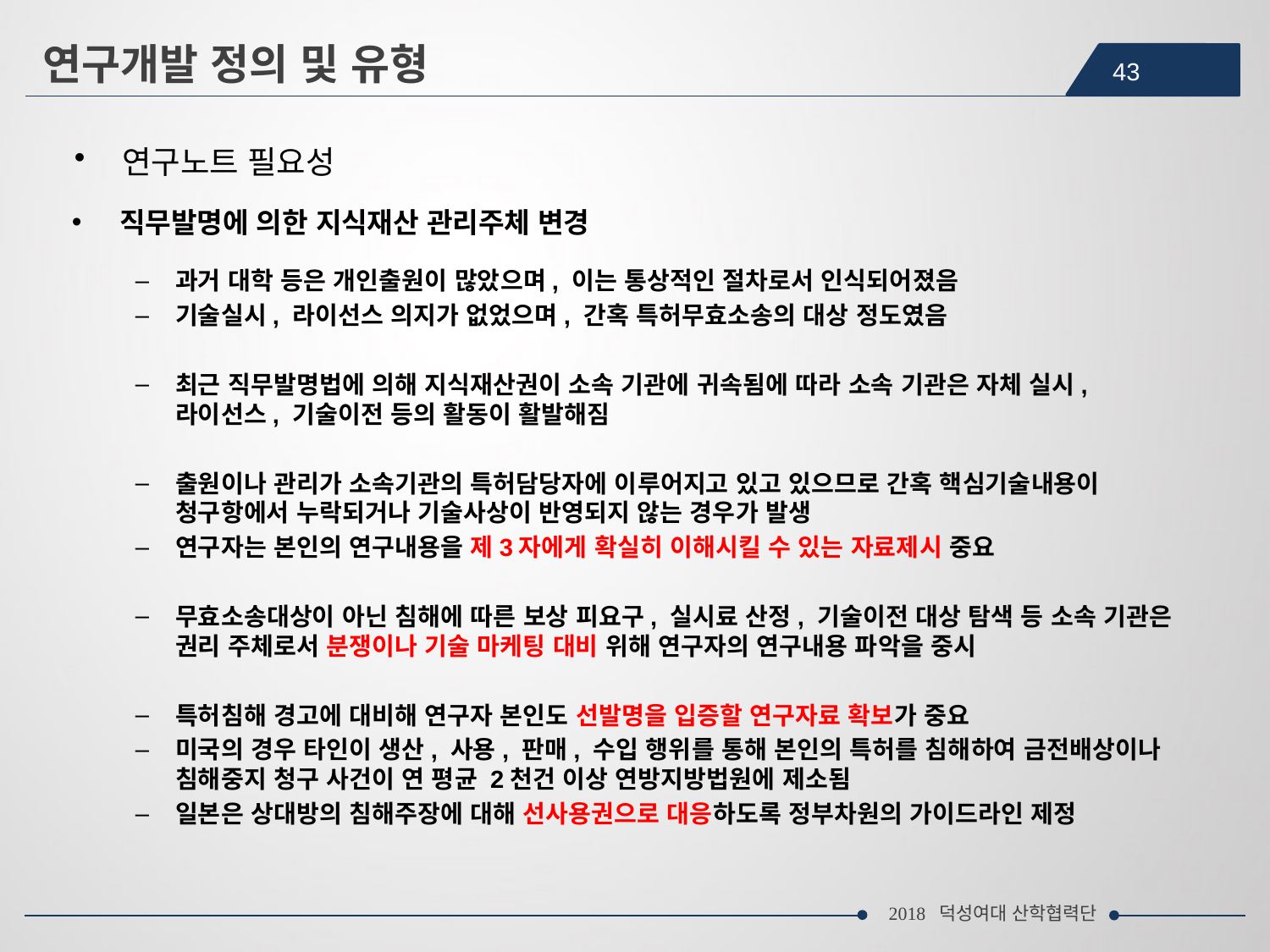

연구개발 정의 및 유형

43
연구노트 필요성
직무발명에 의한 지식재산 관리주체 변경

과거 대학 등은 개인출원이 많았으며, 이는 통상적인 절차로서 인식되어졌음
기술실시, 라이선스 의지가 없었으며, 간혹 특허무효소송의 대상 정도였음

최근 직무발명법에 의해 지식재산권이 소속 기관에 귀속됨에 따라 소속 기관은 자체 실시, 라이선스, 기술이전 등의 활동이 활발해짐

출원이나 관리가 소속기관의 특허담당자에 이루어지고 있고 있으므로 간혹 핵심기술내용이 청구항에서 누락되거나 기술사상이 반영되지 않는 경우가 발생
연구자는 본인의 연구내용을 제3자에게 확실히 이해시킬 수 있는 자료제시 중요

무효소송대상이 아닌 침해에 따른 보상 피요구, 실시료 산정, 기술이전 대상 탐색 등 소속 기관은 권리 주체로서 분쟁이나 기술 마케팅 대비 위해 연구자의 연구내용 파악을 중시

특허침해 경고에 대비해 연구자 본인도 선발명을 입증할 연구자료 확보가 중요
미국의 경우 타인이 생산, 사용, 판매, 수입 행위를 통해 본인의 특허를 침해하여 금전배상이나 침해중지 청구 사건이 연 평균 2천건 이상 연방지방법원에 제소됨
일본은 상대방의 침해주장에 대해 선사용권으로 대응하도록 정부차원의 가이드라인 제정